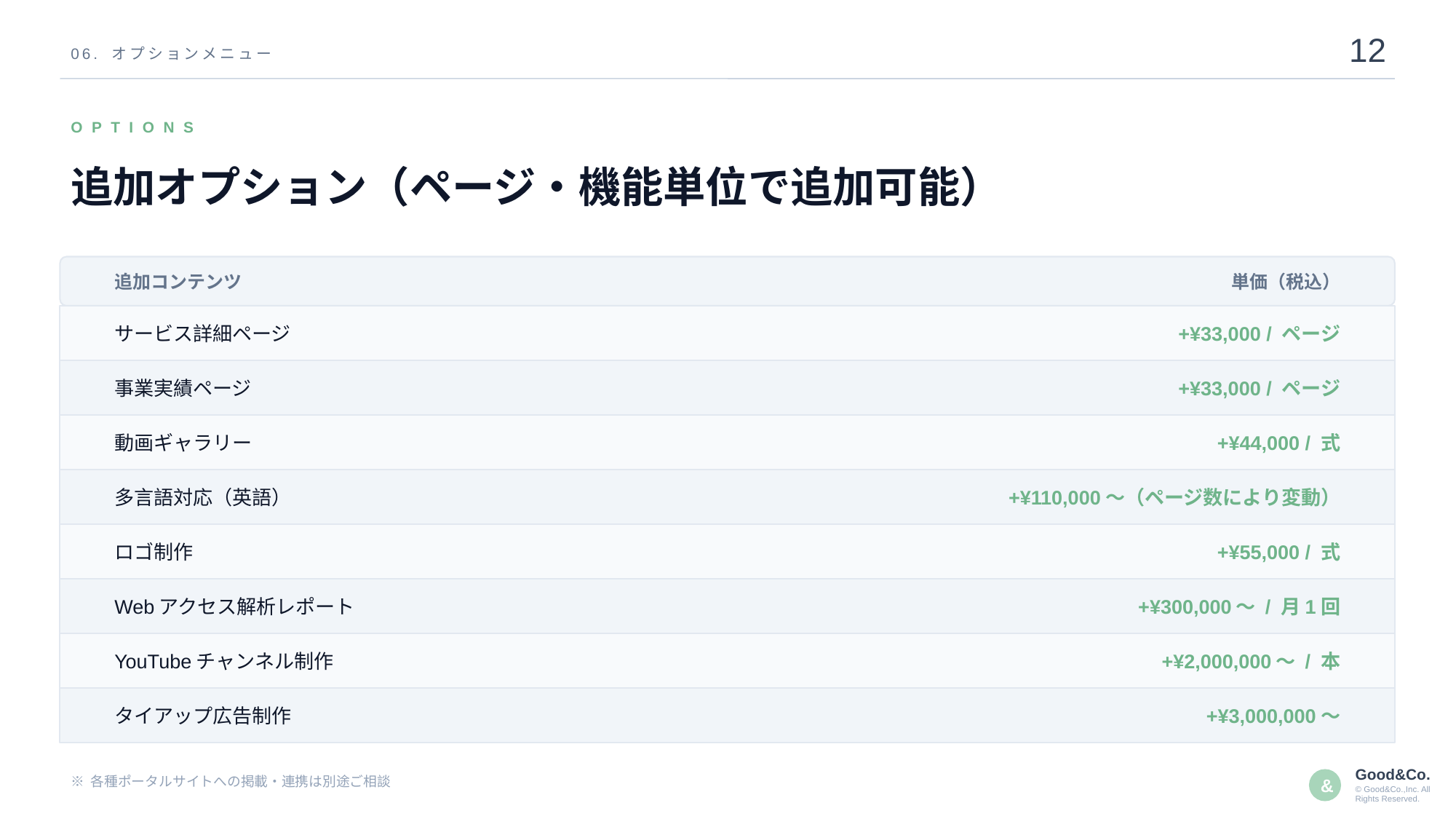

12
06. オプションメニュー

OPTIONS
追加オプション（ページ・機能単位で追加可能）

追加コンテンツ
単価（税込）

サービス詳細ページ
+¥33,000 / ページ

事業実績ページ
+¥33,000 / ページ

動画ギャラリー
+¥44,000 / 式

多言語対応（英語）
+¥110,000〜（ページ数により変動）

ロゴ制作
+¥55,000 / 式

Webアクセス解析レポート
+¥300,000〜 / 月1回

YouTubeチャンネル制作
+¥2,000,000〜 / 本

タイアップ広告制作
+¥3,000,000〜
Good&Co.
※ 各種ポータルサイトへの掲載・連携は別途ご相談

&
© Good&Co.,Inc. All Rights Reserved.